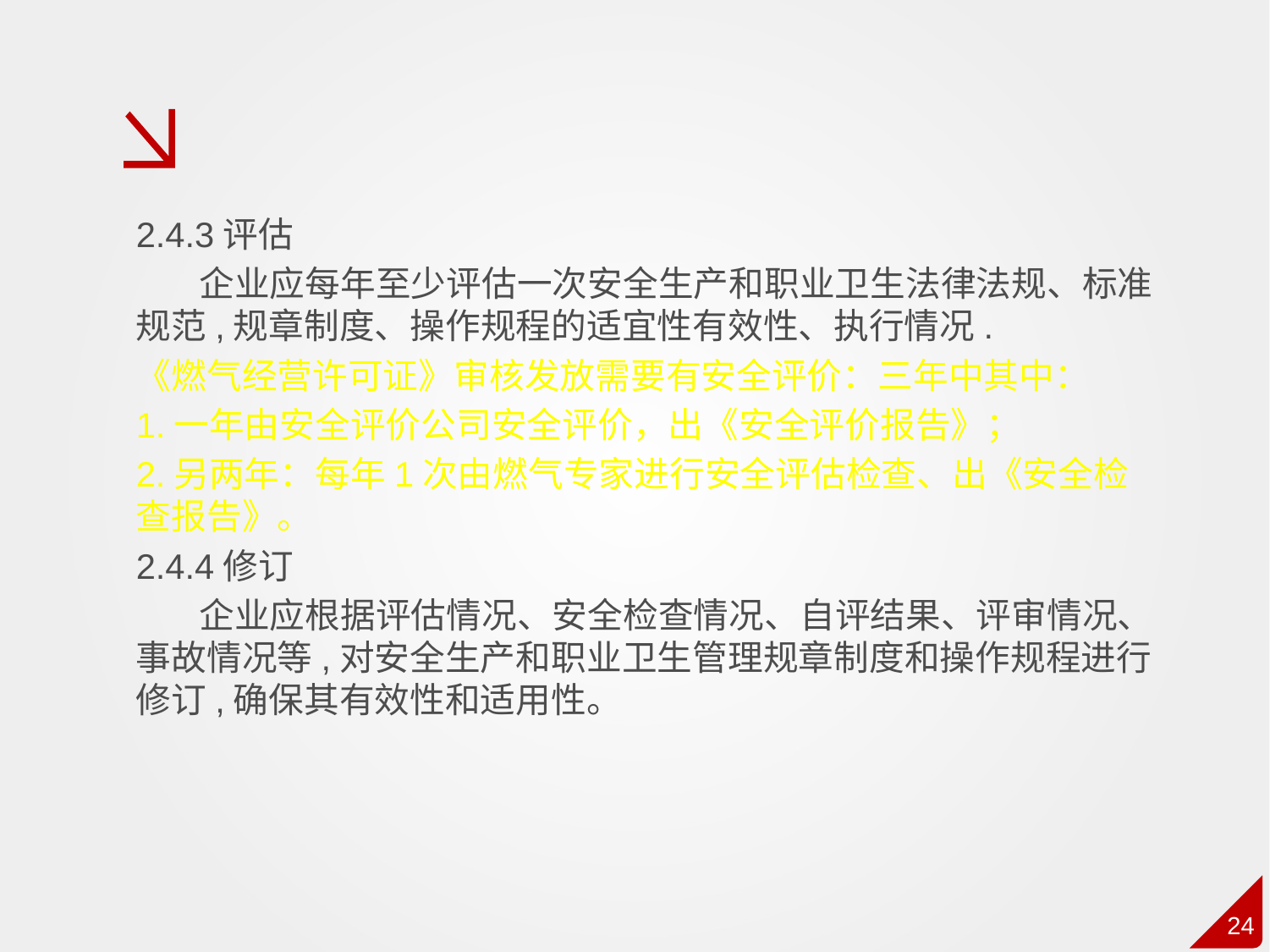

2.4.3评估
       企业应每年至少评估一次安全生产和职业卫生法律法规、标准规范,规章制度、操作规程的适宜性有效性、执行情况.
《燃气经营许可证》审核发放需要有安全评价：三年中其中：
1.一年由安全评价公司安全评价，出《安全评价报告》；
2.另两年：每年1次由燃气专家进行安全评估检查、出《安全检查报告》。
2.4.4修订
       企业应根据评估情况、安全检查情况、自评结果、评审情况、事故情况等,对安全生产和职业卫生管理规章制度和操作规程进行修订,确保其有效性和适用性。